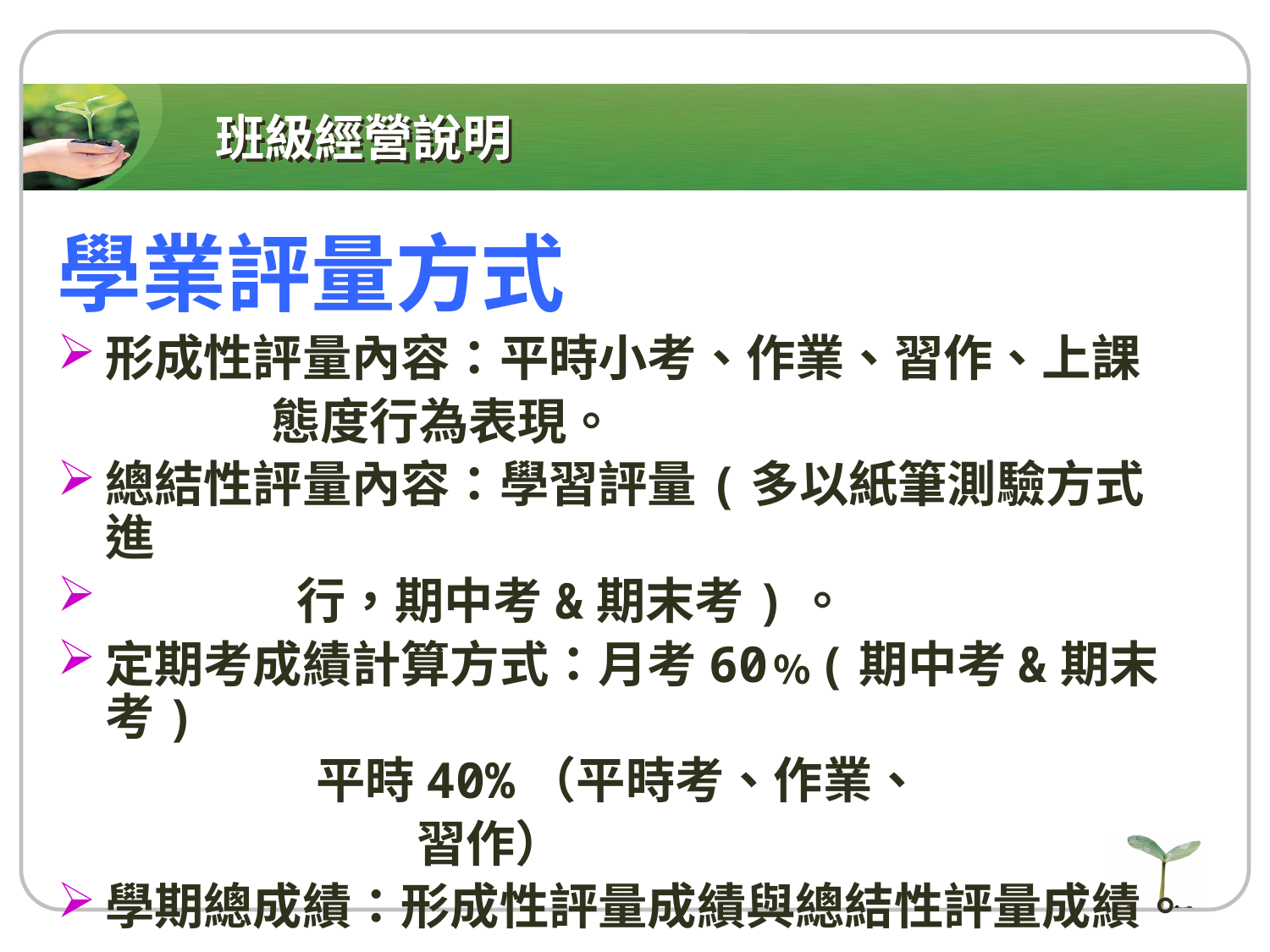

# 班級經營說明
學業評量方式
形成性評量內容：平時小考、作業、習作、上課
                  態度行為表現。
總結性評量內容：學習評量(多以紙筆測驗方式進
                行，期中考&期末考)。
定期考成績計算方式：月考60﹪(期中考&期末考)
                      平時40%（平時考、作業、
                               習作）
學期總成績：形成性評量成績與總結性評量成績。